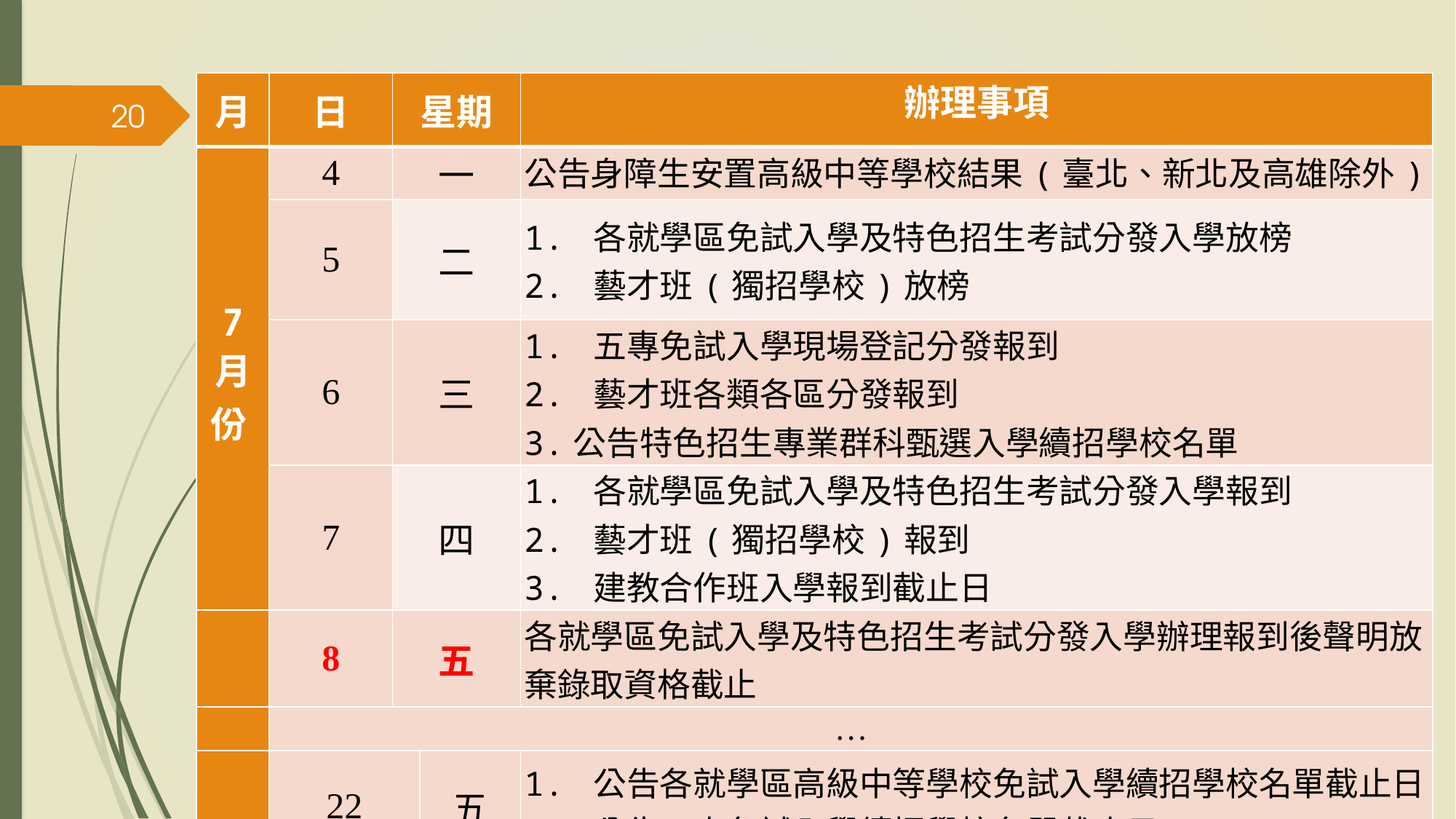

| 月 | 日 | 星期 |  | 辦理事項 |
| --- | --- | --- | --- | --- |
| 7 月份 | 4 | 一 |  | 公告身障生安置高級中等學校結果(臺北、新北及高雄除外) |
|  | 5 | 二 |  | 1. 各就學區免試入學及特色招生考試分發入學放榜 2. 藝才班(獨招學校)放榜 |
|  | 6 | 三 |  | 1. 五專免試入學現場登記分發報到 2. 藝才班各類各區分發報到 3.公告特色招生專業群科甄選入學續招學校名單 |
|  | 7 | 四 |  | 1. 各就學區免試入學及特色招生考試分發入學報到 2. 藝才班(獨招學校)報到 3. 建教合作班入學報到截止日 |
|  | 8 | 五 |  | 各就學區免試入學及特色招生考試分發入學辦理報到後聲明放棄錄取資格截止 |
|  | … |  |  |  |
|  | 22 |  | 五 | 1. 公告各就學區高級中等學校免試入學續招學校名單截止日 2. 公告五專免試入學續招學校名單截止日 |
20